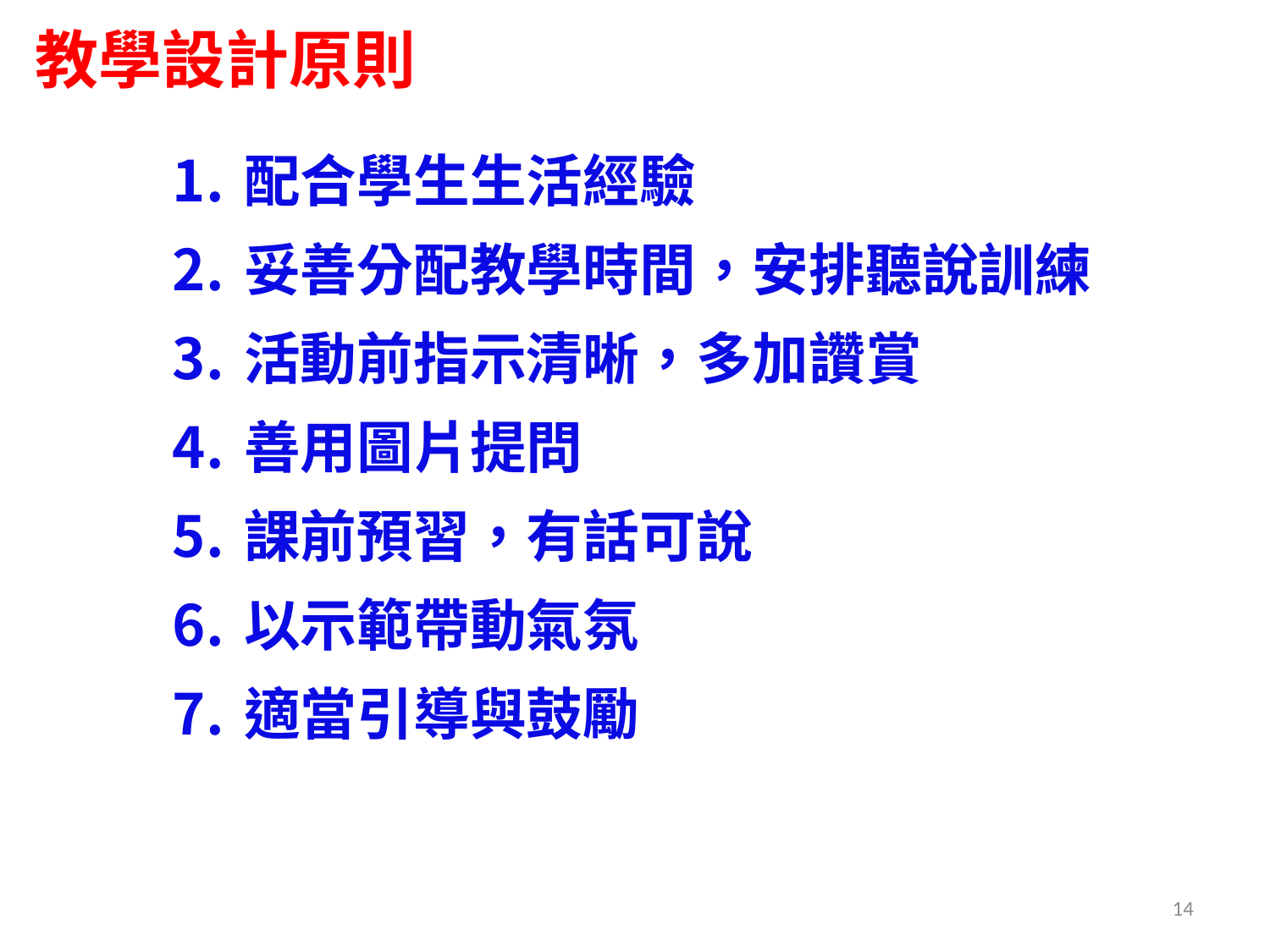

教學設計原則
配合學生生活經驗
妥善分配教學時間，安排聽說訓練
活動前指示清晰，多加讚賞
善用圖片提問
課前預習，有話可說
以示範帶動氣氛
適當引導與鼓勵

14